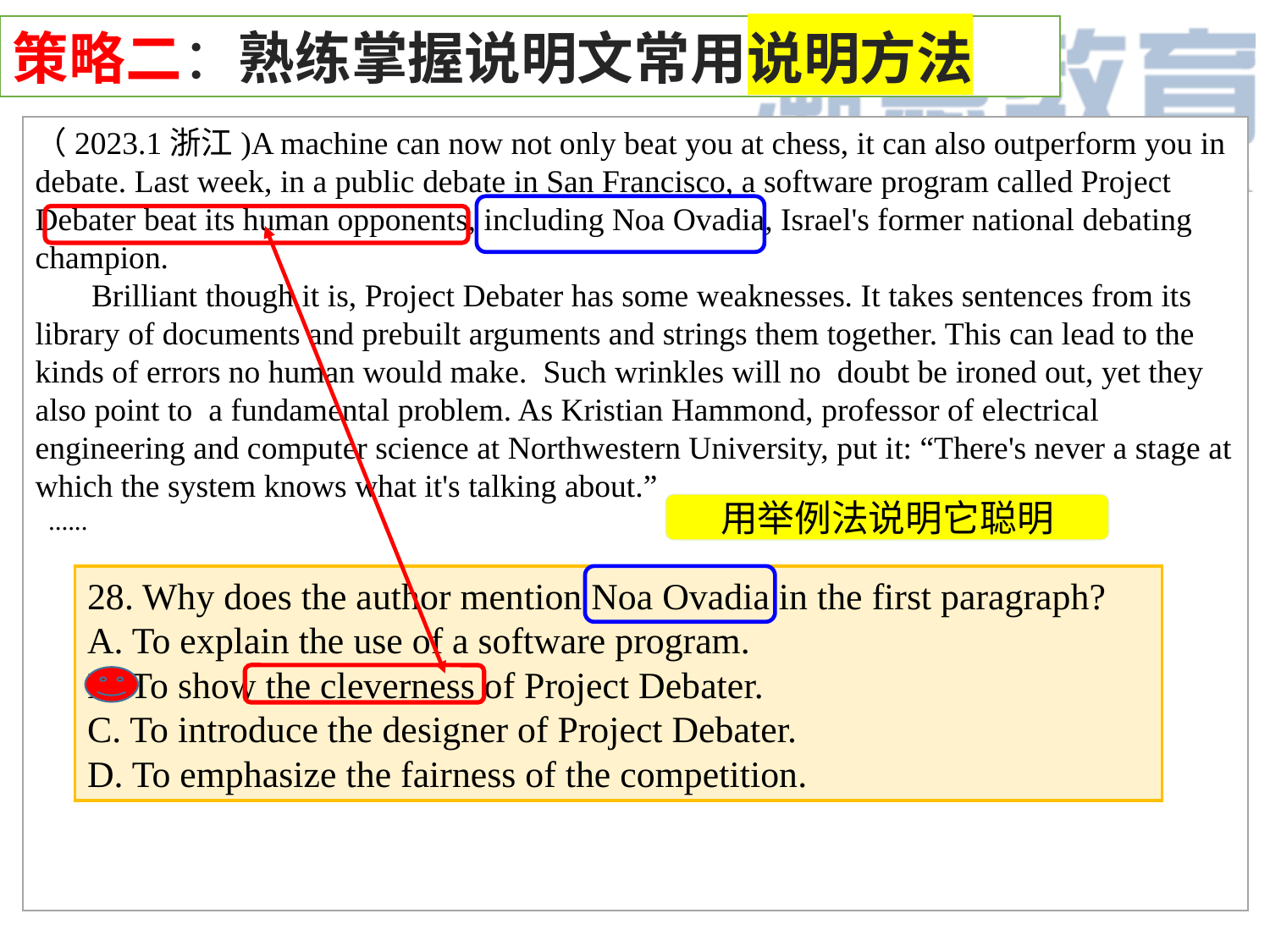

策略二：熟练掌握说明文常用说明方法
（2023.1浙江)A machine can now not only beat you at chess, it can also outperform you in debate. Last week, in a public debate in San Francisco, a software program called Project Debater beat its human opponents, including Noa Ovadia, Israel's former national debating champion.
       Brilliant though it is, Project Debater has some weaknesses. It takes sentences from its library of documents and prebuilt arguments and strings them together. This can lead to the kinds of errors no human would make.  Such wrinkles will no  doubt be ironed out, yet they also point to  a fundamental problem. As Kristian Hammond, professor of electrical engineering and computer science at Northwestern University, put it: “There's never a stage at which the system knows what it's talking about.”
  ......

用举例法说明它聪明
28. Why does the author mention Noa Ovadia in the first paragraph?
A. To explain the use of a software program.
B. To show the cleverness of Project Debater.
C. To introduce the designer of Project Debater.
D. To emphasize the fairness of the competition.